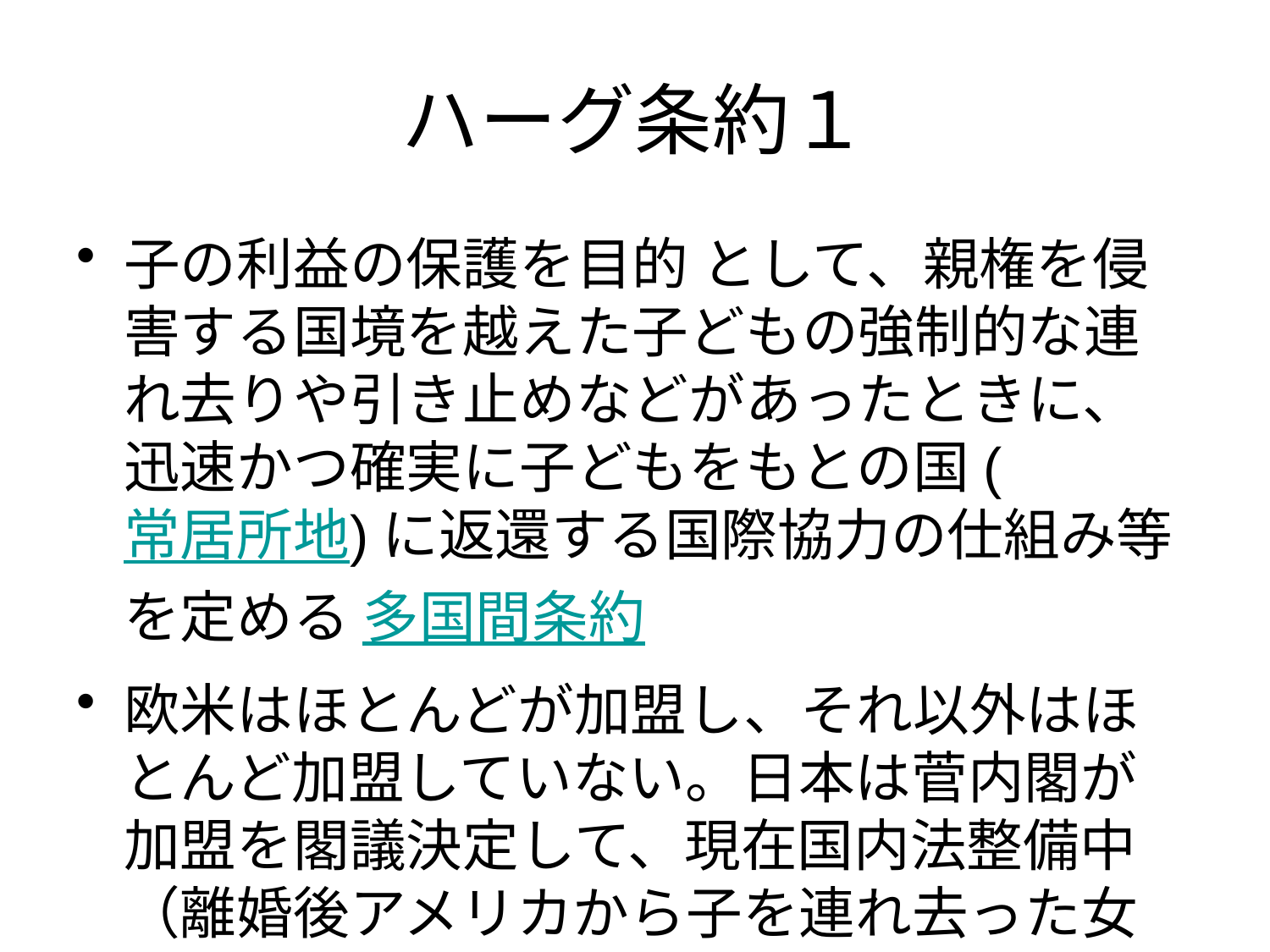

# ハーグ条約１
子の利益の保護を目的 として、親権を侵害する国境を越えた子どもの強制的な連れ去りや引き止めなどがあったときに、迅速かつ確実に子どもをもとの国(常居所地)に返還する国際協力の仕組み等を定める 多国間条約
欧米はほとんどが加盟し、それ以外はほとんど加盟していない。日本は菅内閣が加盟を閣議決定して、現在国内法整備中（離婚後アメリカから子を連れ去った女性への非難から、日本の未加盟に圧力）